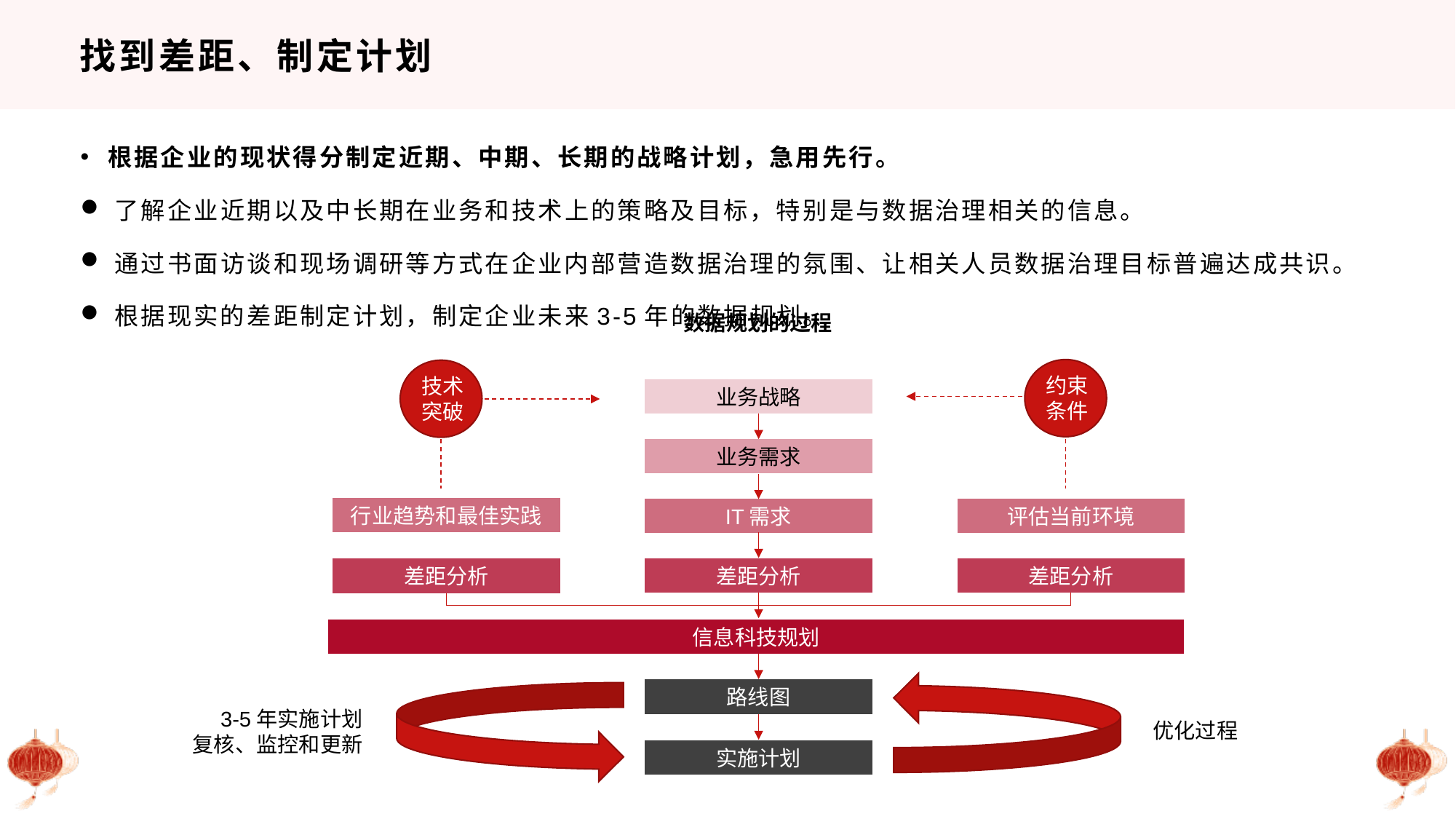

# 找到差距、制定计划
根据企业的现状得分制定近期、中期、长期的战略计划，急用先行。
了解企业近期以及中长期在业务和技术上的策略及目标，特别是与数据治理相关的信息。
通过书面访谈和现场调研等方式在企业内部营造数据治理的氛围、让相关人员数据治理目标普遍达成共识。
根据现实的差距制定计划，制定企业未来3-5年的数据规划。
数据规划的过程

约束条件

技术突破
业务战略
业务需求
行业趋势和最佳实践
IT需求
评估当前环境
差距分析
差距分析
差距分析

信息科技规划
路线图

3-5年实施计划
复核、监控和更新
优化过程
实施计划